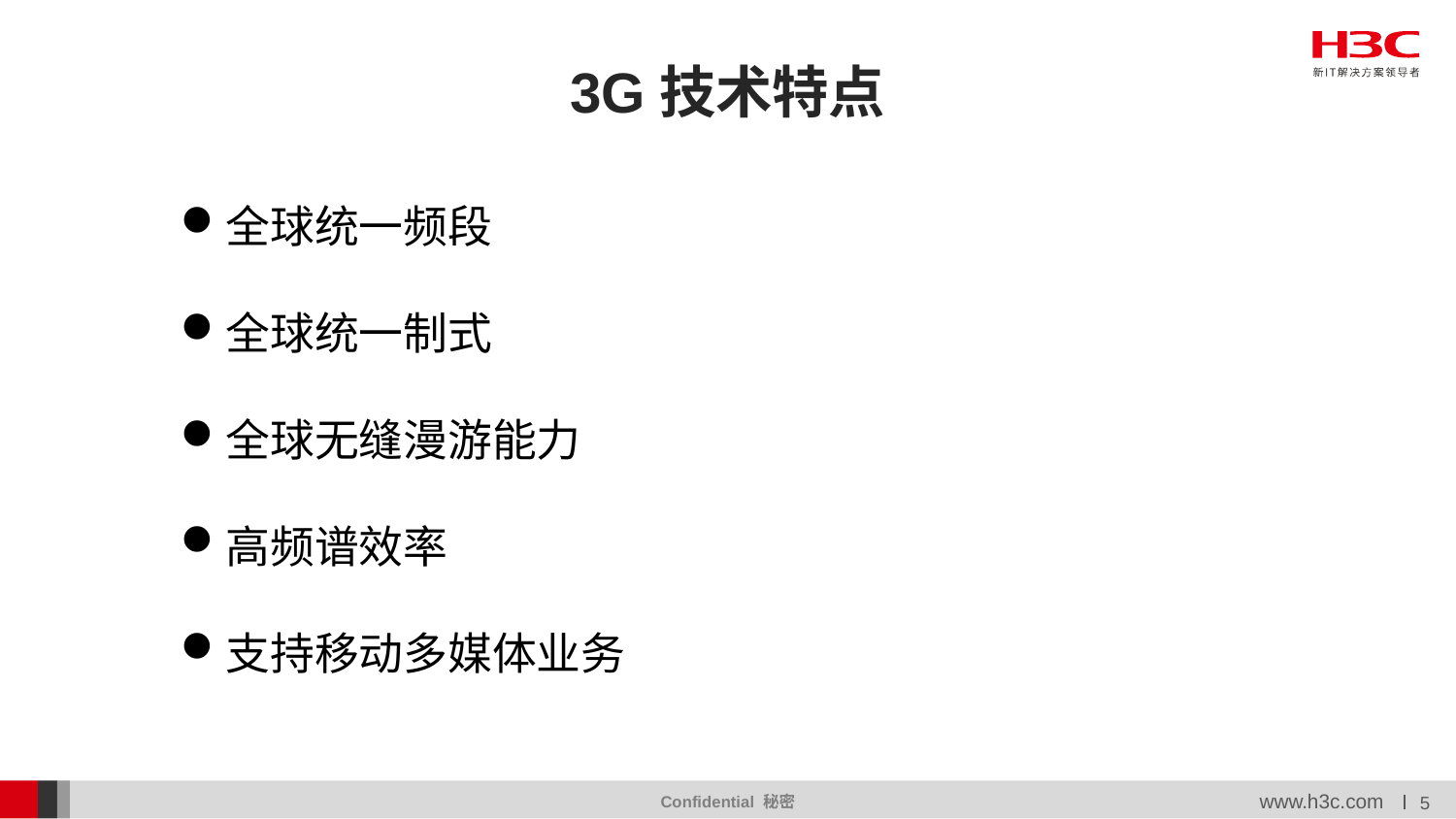

# 3G技术特点
全球统一频段

全球统一制式

全球无缝漫游能力

高频谱效率

支持移动多媒体业务